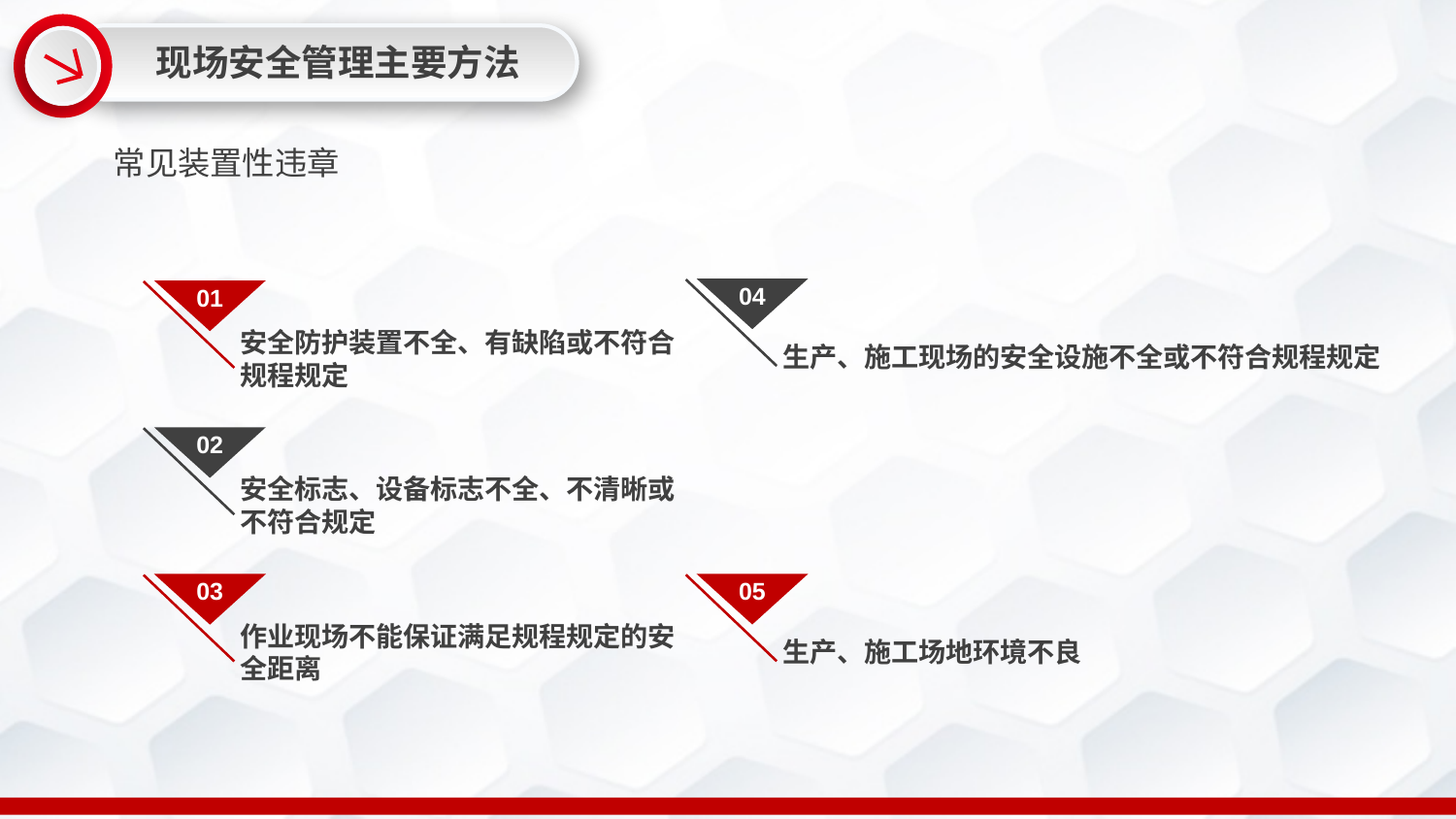

现场安全管理主要方法
常见装置性违章
04
生产、施工现场的安全设施不全或不符合规程规定
01
安全防护装置不全、有缺陷或不符合规程规定
02
安全标志、设备标志不全、不清晰或不符合规定
05
生产、施工场地环境不良
03
作业现场不能保证满足规程规定的安全距离